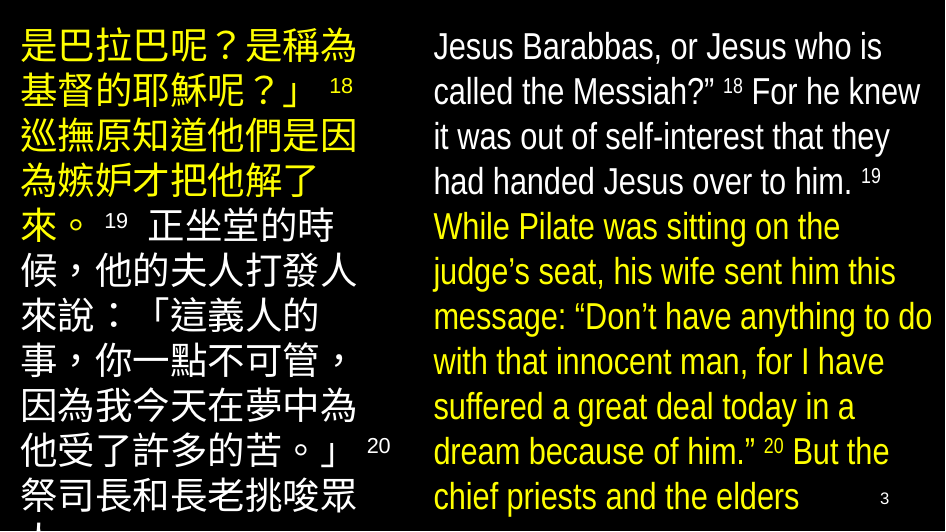

是巴拉巴呢？是稱為基督的耶穌呢？」18 巡撫原知道他們是因為嫉妒才把他解了來。19 正坐堂的時候，他的夫人打發人來說：「這義人的事，你一點不可管，因為我今天在夢中為他受了許多的苦。」20 祭司長和長老挑唆眾人，
Jesus Barabbas, or Jesus who is called the Messiah?” 18 For he knew it was out of self-interest that they had handed Jesus over to him. 19 While Pilate was sitting on the judge’s seat, his wife sent him this message: “Don’t have anything to do with that innocent man, for I have suffered a great deal today in a dream because of him.” 20 But the chief priests and the elders
3